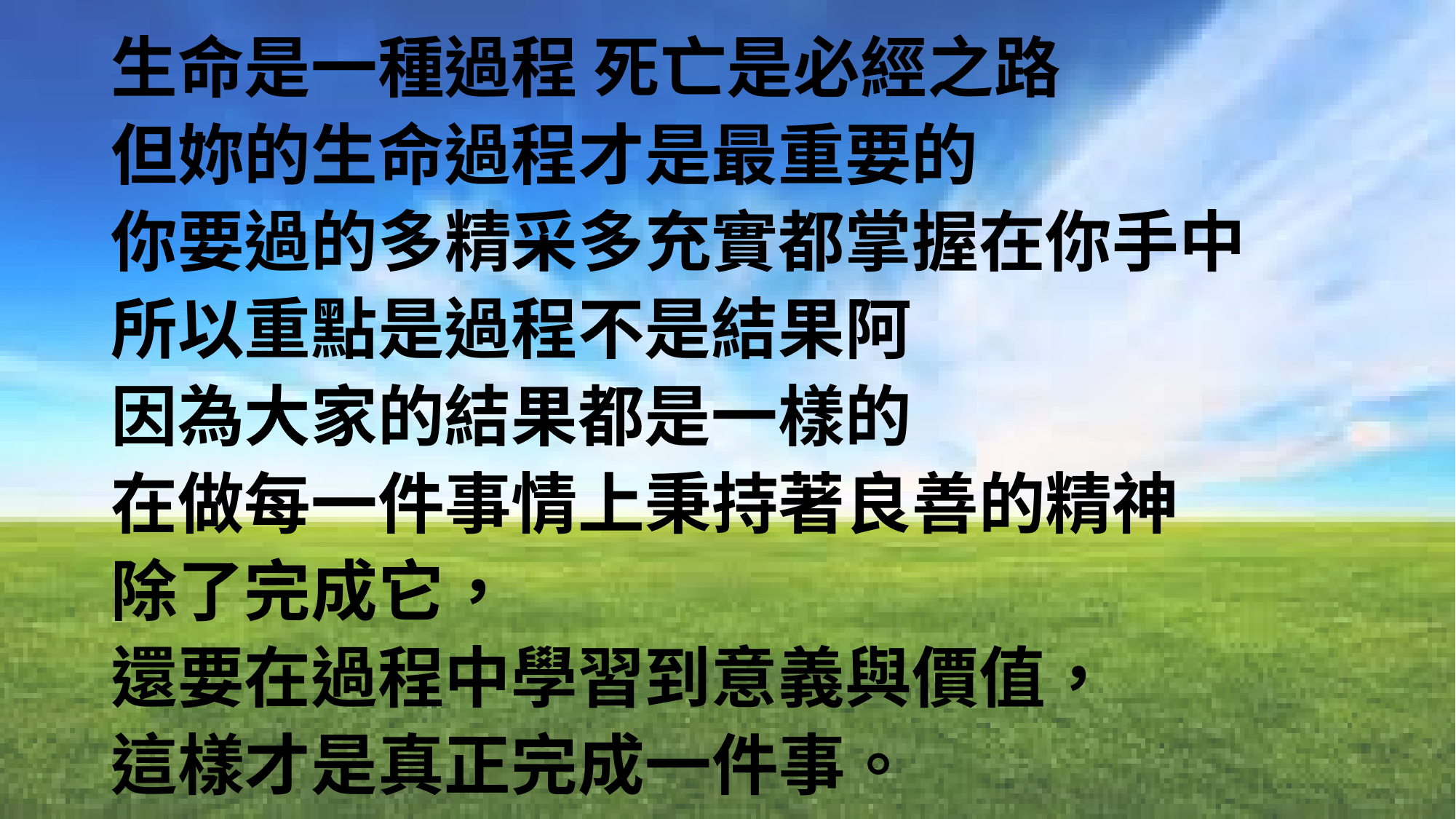

生命是一種過程 死亡是必經之路
但妳的生命過程才是最重要的
你要過的多精采多充實都掌握在你手中
所以重點是過程不是結果阿
因為大家的結果都是一樣的
在做每一件事情上秉持著良善的精神
除了完成它，
還要在過程中學習到意義與價值，
這樣才是真正完成一件事。